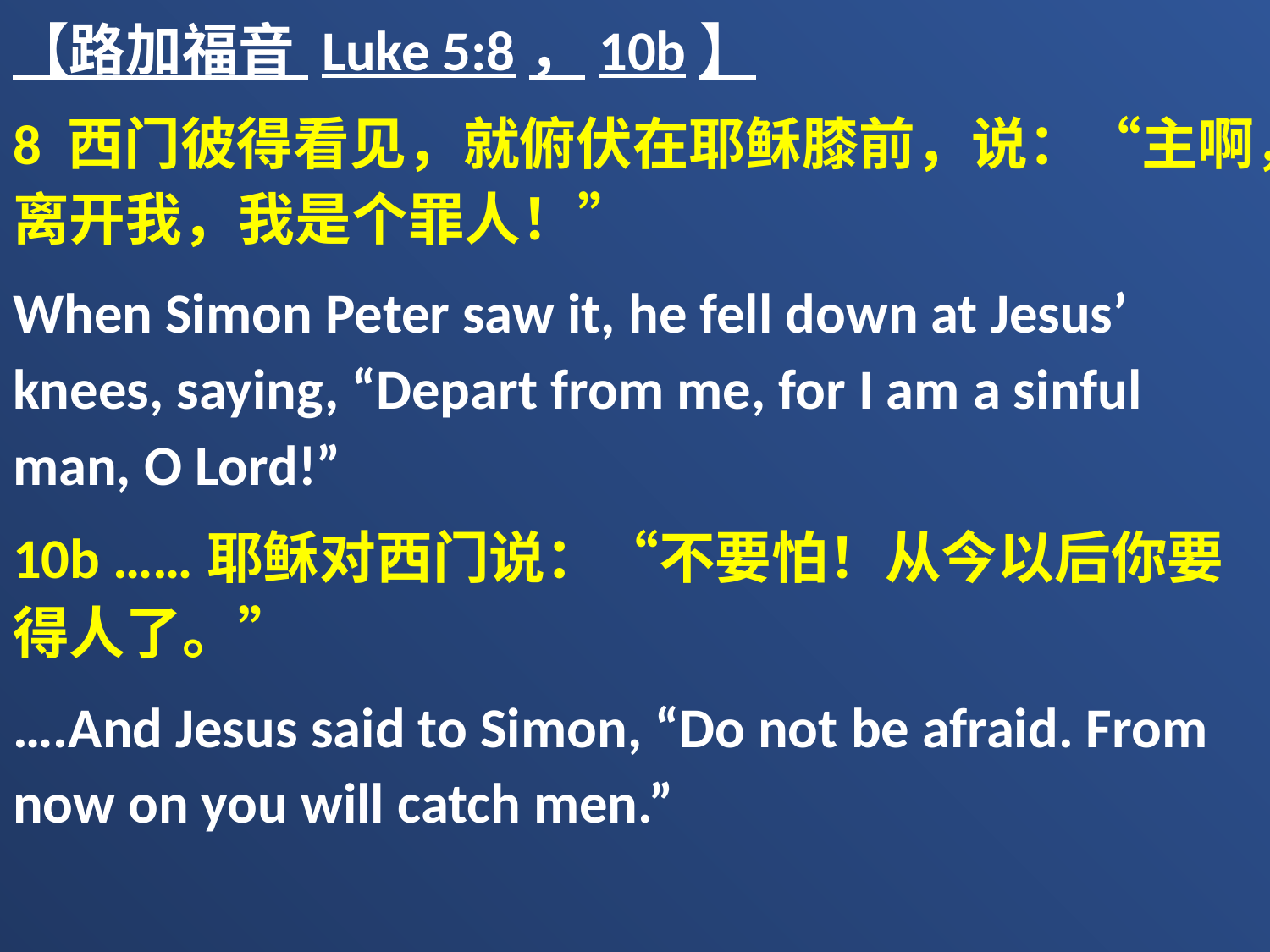

【路加福音 Luke 5:8，10b】
8 西门彼得看见，就俯伏在耶稣膝前，说：“主啊，离开我，我是个罪人！”
When Simon Peter saw it, he fell down at Jesus’ knees, saying, “Depart from me, for I am a sinful man, O Lord!”
10b ……耶稣对西门说：“不要怕！从今以后你要得人了。”
….And Jesus said to Simon, “Do not be afraid. From now on you will catch men.”